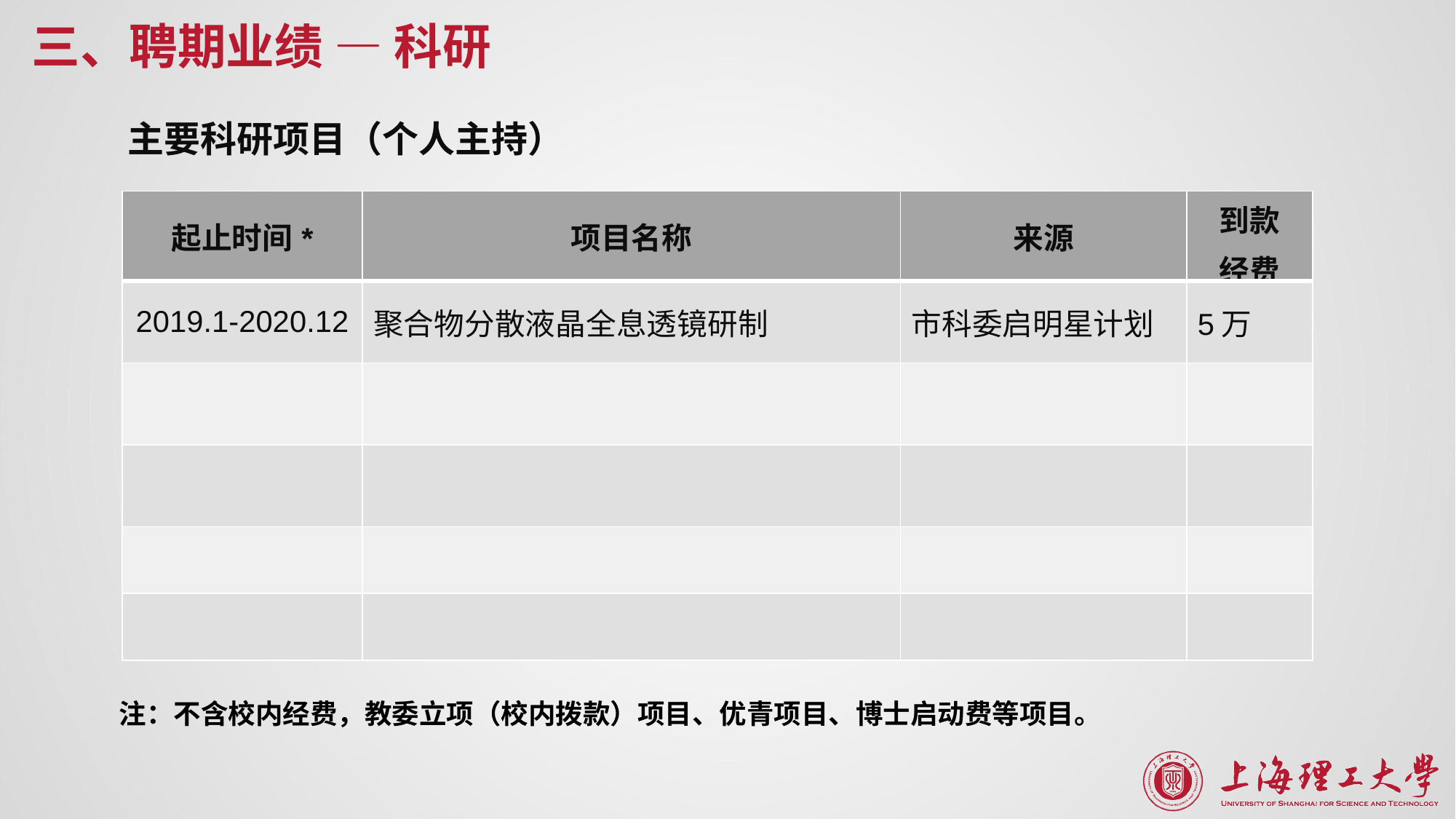

三、聘期业绩 — 科研
主要科研项目（个人主持）
| 起止时间\* | 项目名称 | 来源 | 到款 经费 |
| --- | --- | --- | --- |
| 2019.1-2020.12 | 聚合物分散液晶全息透镜研制 | 市科委启明星计划 | 5万 |
|  |  |  |  |
|  |  |  |  |
|  |  |  |  |
|  |  |  |  |
注：不含校内经费，教委立项（校内拨款）项目、优青项目、博士启动费等项目。